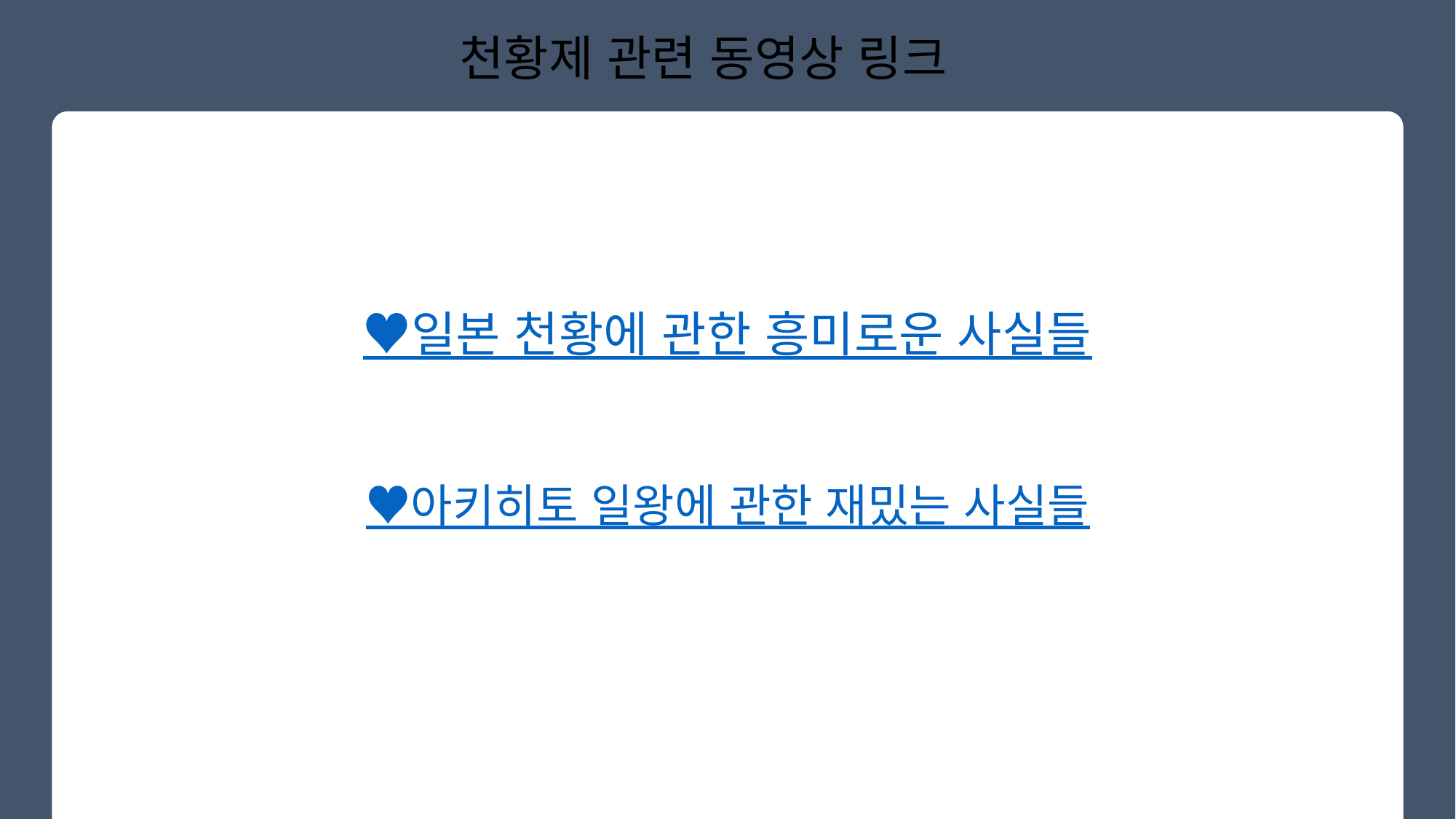

천황제 관련 동영상 링크
♥일본 천황에 관한 흥미로운 사실들
♥아키히토 일왕에 관한 재밌는 사실들